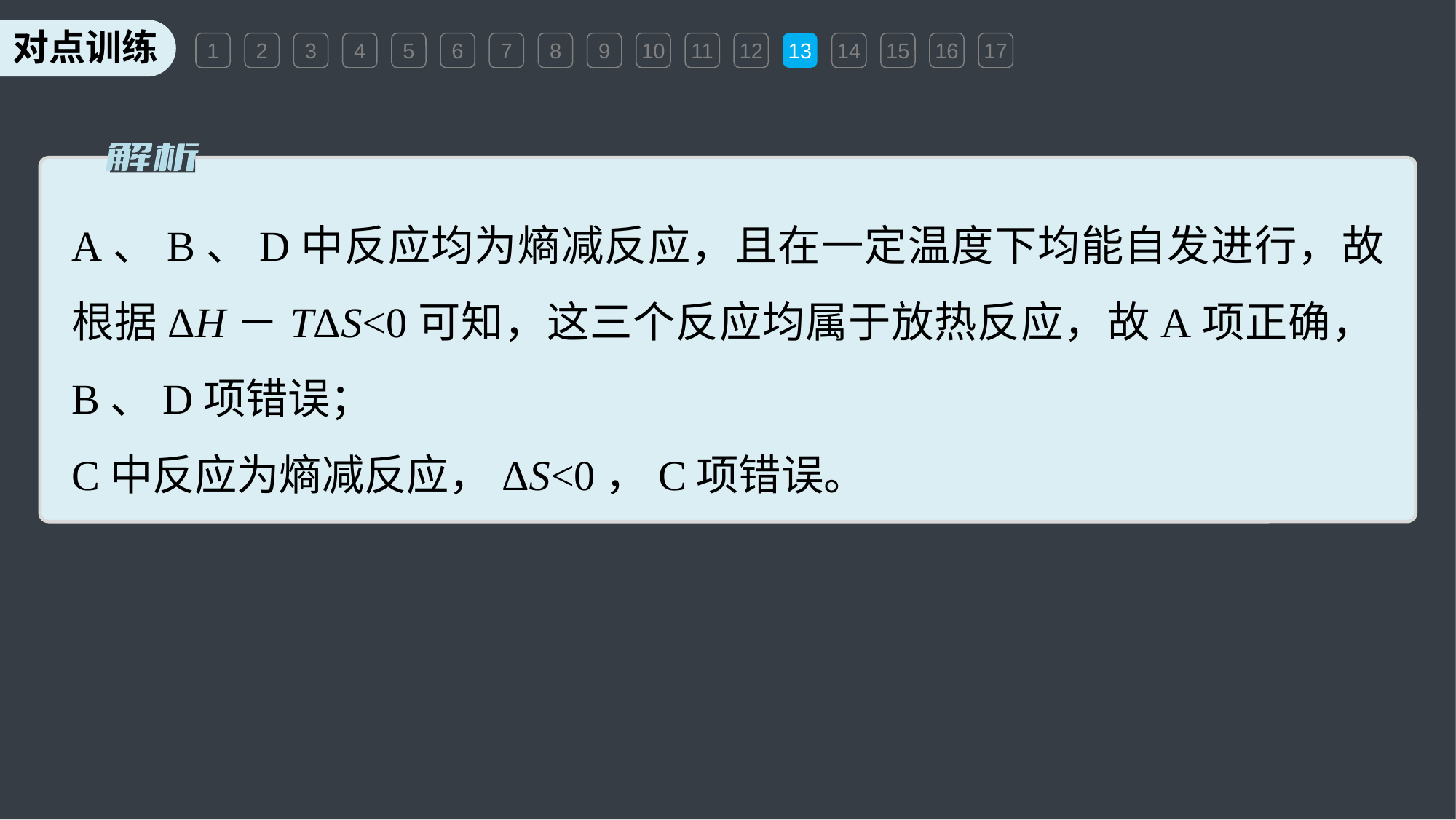

1
2
3
4
5
6
7
8
9
10
11
12
13
14
15
16
17

A、B、D中反应均为熵减反应，且在一定温度下均能自发进行，故根据ΔH－TΔS<0可知，这三个反应均属于放热反应，故A项正确，B、D项错误；
C中反应为熵减反应，ΔS<0，C项错误。